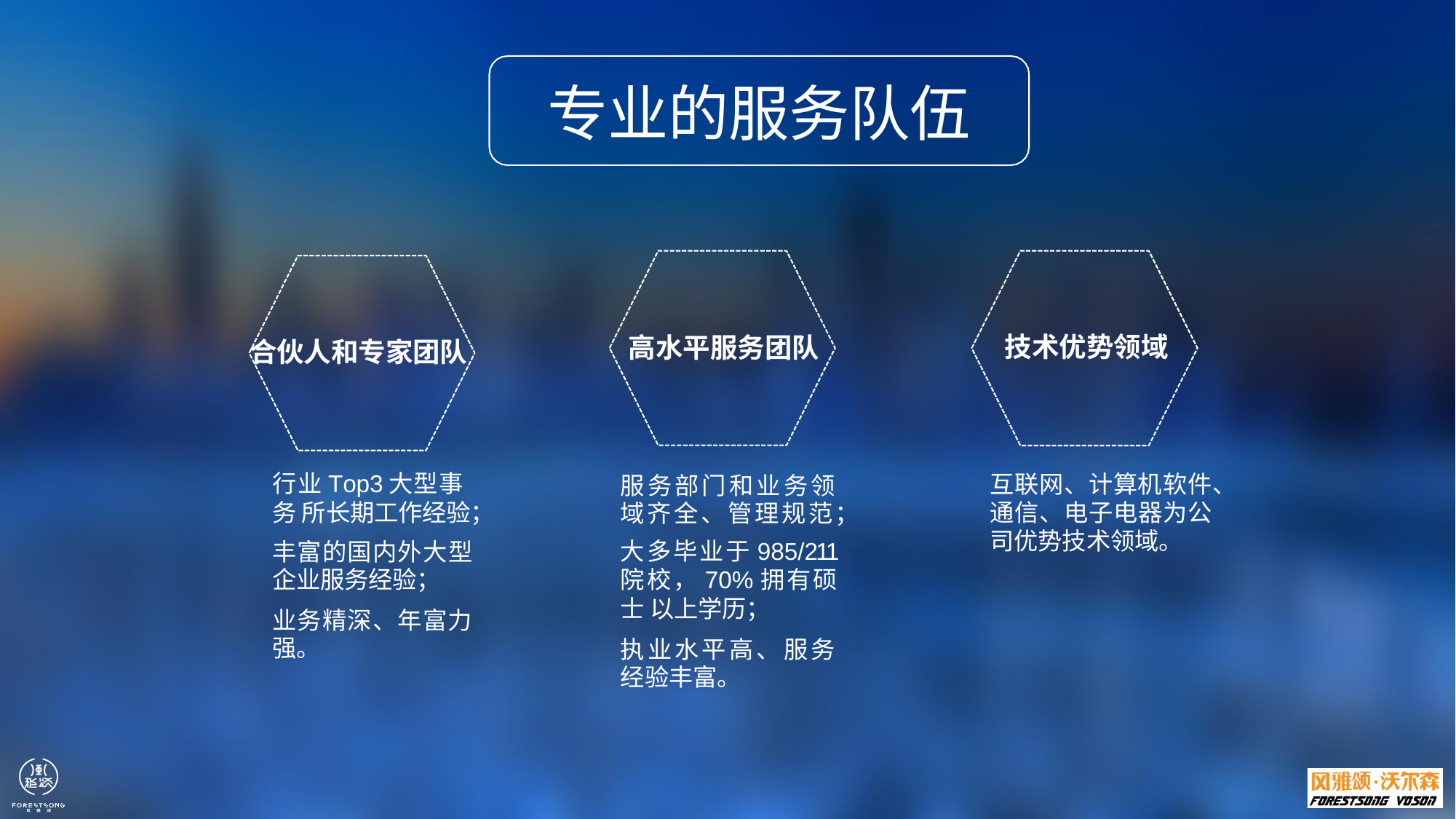

# 专业的服务队伍

技术优势领域
高水平服务团队
合伙人和专家团队
行业Top3大型事务 所长期工作经验；
丰富的国内外大型
企业服务经验；
业务精深、年富力 强。
服务部门和业务领 域齐全、管理规范；
大多毕业于985/211 院校，70%拥有硕士 以上学历；
执业水平高、服务 经验丰富。
互联网、计算机软件、 通信、电子电器为公 司优势技术领域。